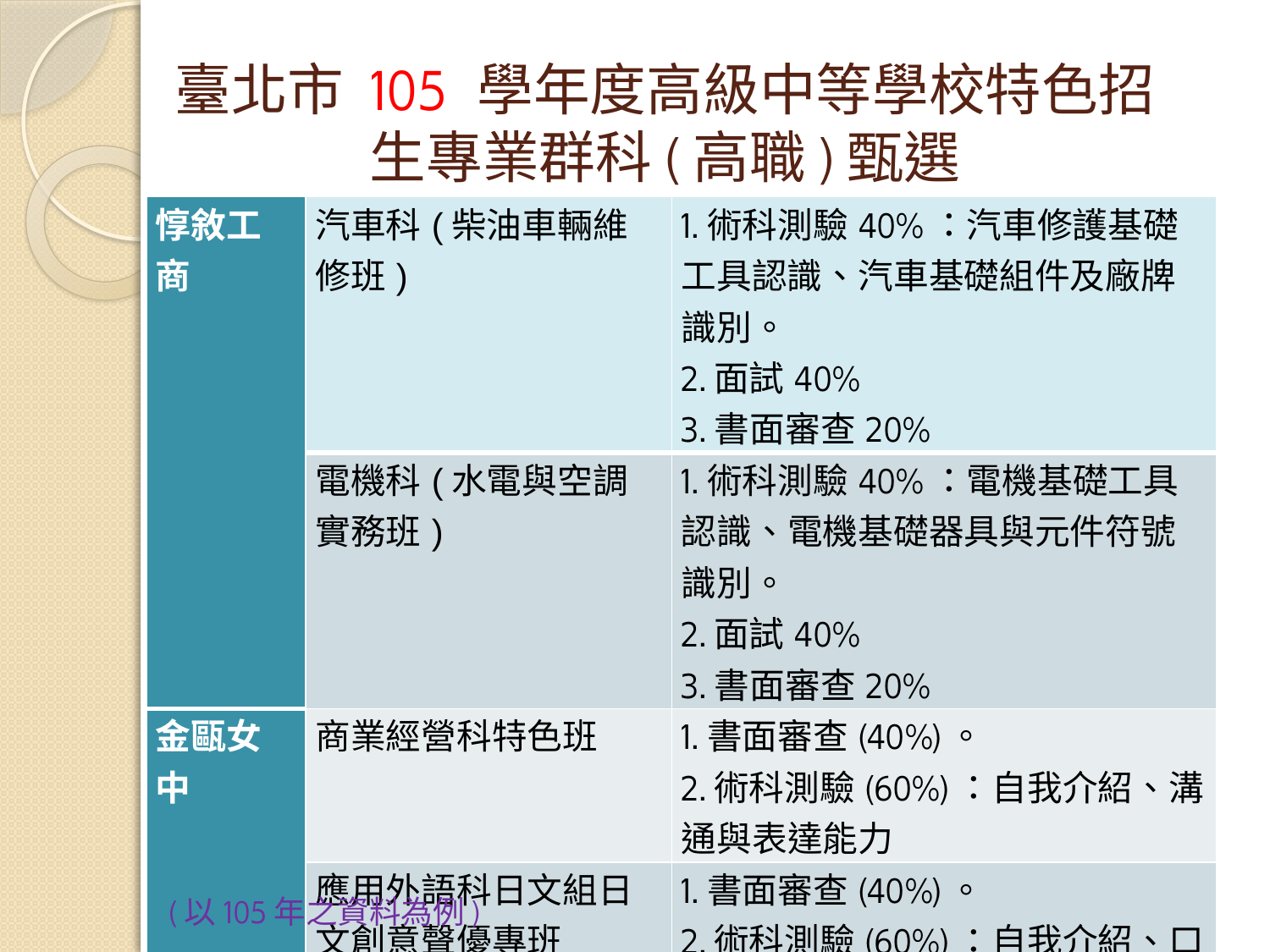

臺北市 105 學年度高級中等學校特色招生專業群科(高職)甄選
| 惇敘工商 | 汽車科(柴油車輛維修班) | 1.術科測驗40%：汽車修護基礎工具認識、汽車基礎組件及廠牌識別。 2.面試40% 3.書面審查20% |
| --- | --- | --- |
|  | 電機科(水電與空調實務班) | 1.術科測驗40%：電機基礎工具認識、電機基礎器具與元件符號識別。 2.面試40% 3.書面審查20% |
| 金甌女中 | 商業經營科特色班 | 1.書面審查(40%)。 2.術科測驗(60%)：自我介紹、溝通與表達能力 |
|  | 應用外語科日文組日文創意聲優專班 | 1.書面審查(40%)。 2.術科測驗(60%)：自我介紹、口語表達 |
(以105年之資料為例)